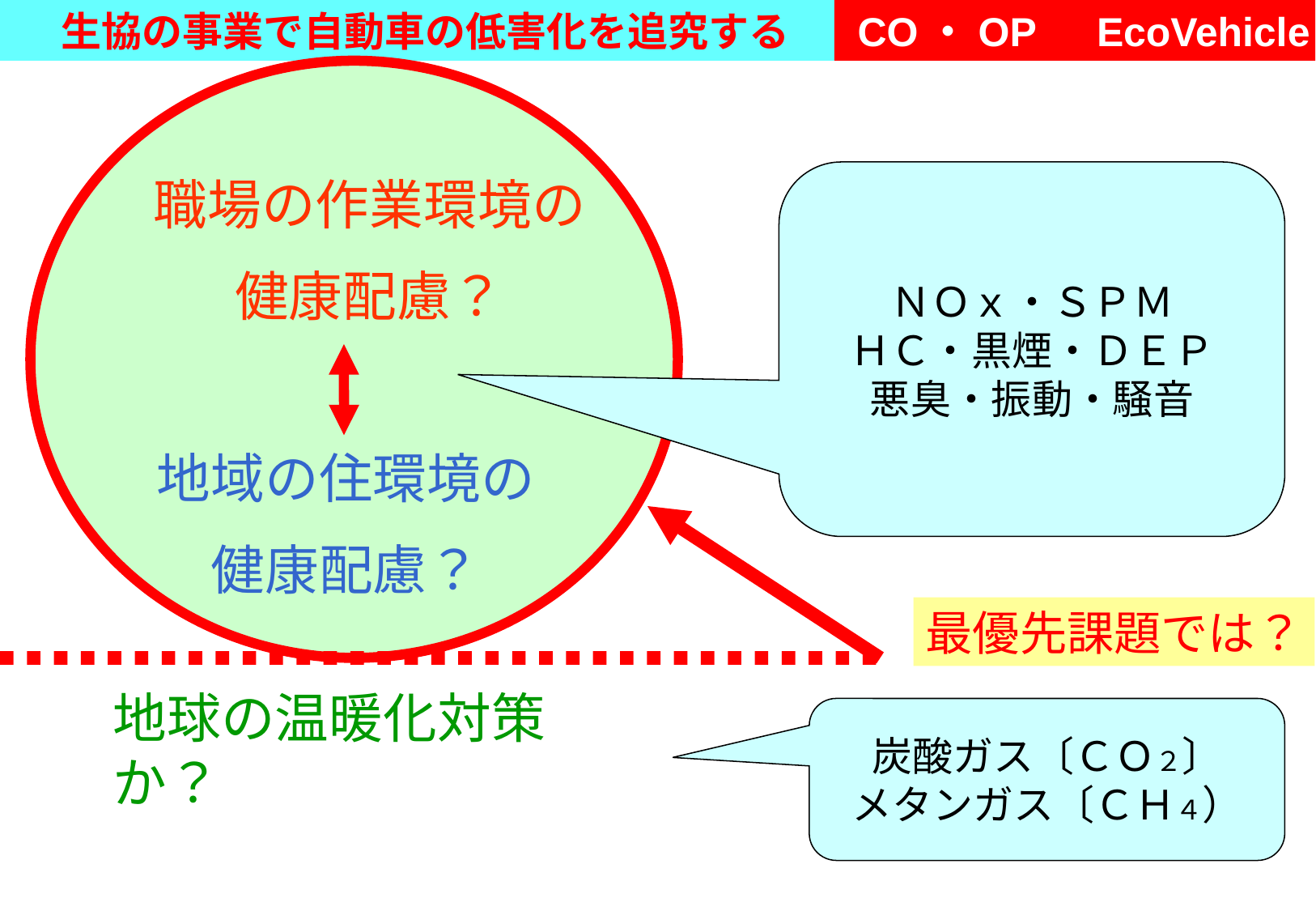

職場の作業環境の
健康配慮？
ＮＯｘ・ＳＰＭ
ＨＣ・黒煙・ＤＥＰ
悪臭・振動・騒音

地域の住環境の
健康配慮？

最優先課題では？

炭酸ガス〔ＣＯ２〕
メタンガス〔ＣＨ４）
地球の温暖化対策か？